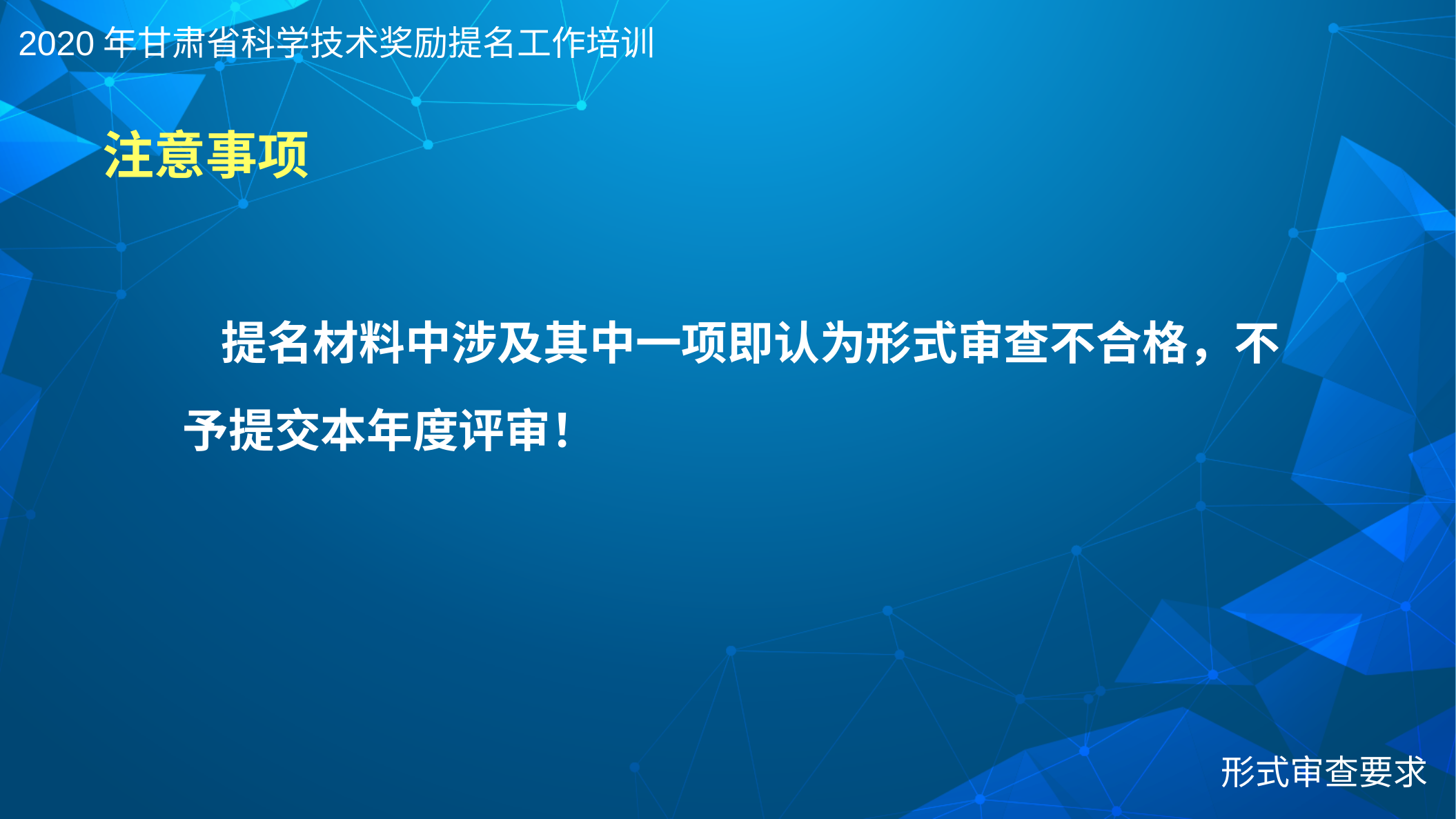

2020年甘肃省科学技术奖励提名工作培训
# 注意事项

      提名材料中涉及其中一项即认为形式审查不合格，不予提交本年度评审！
形式审查要求